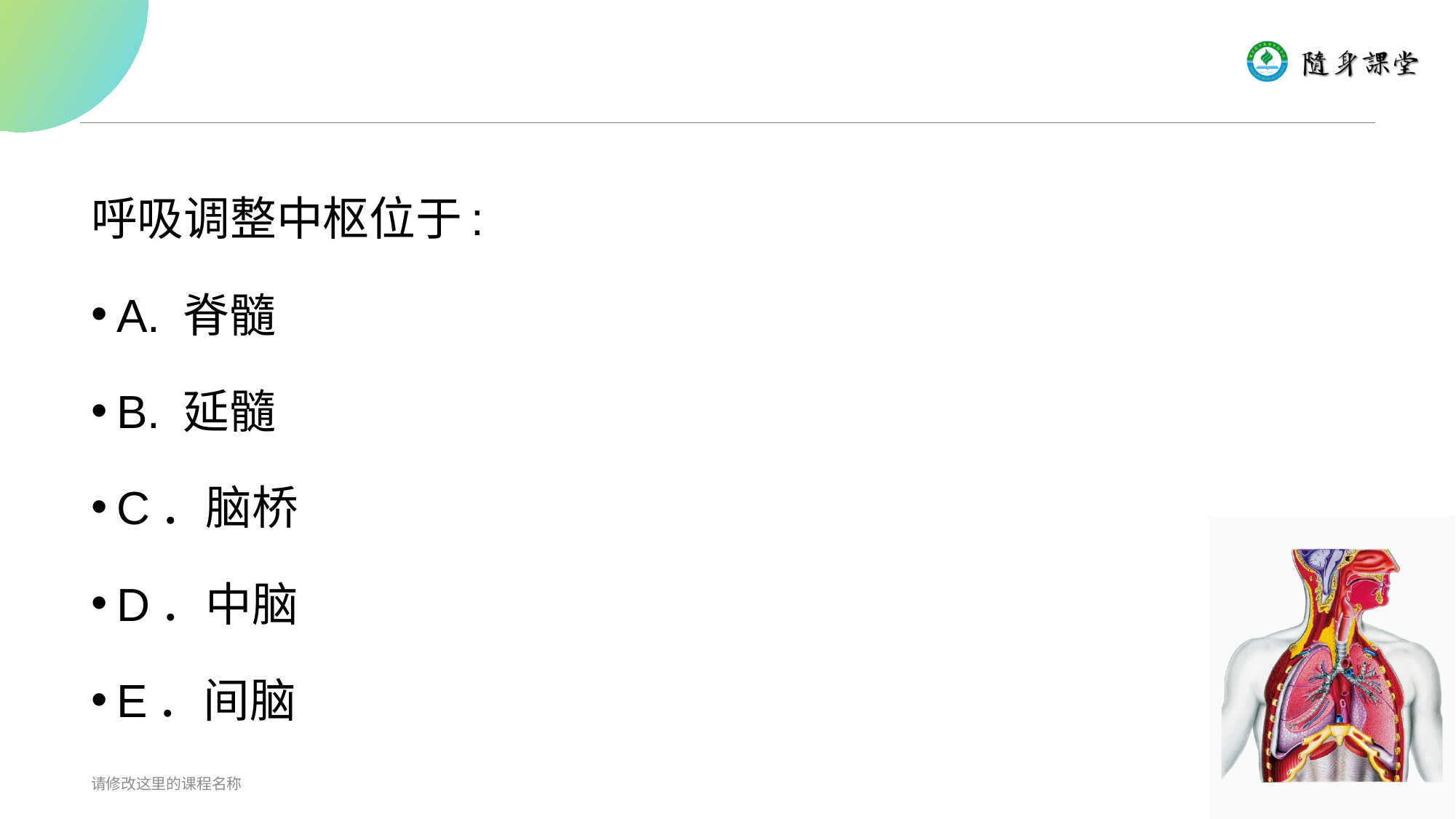

#
呼吸调整中枢位于:
A. 脊髓
B. 延髓
C．脑桥
D．中脑
E．间脑
请修改这里的课程名称
101